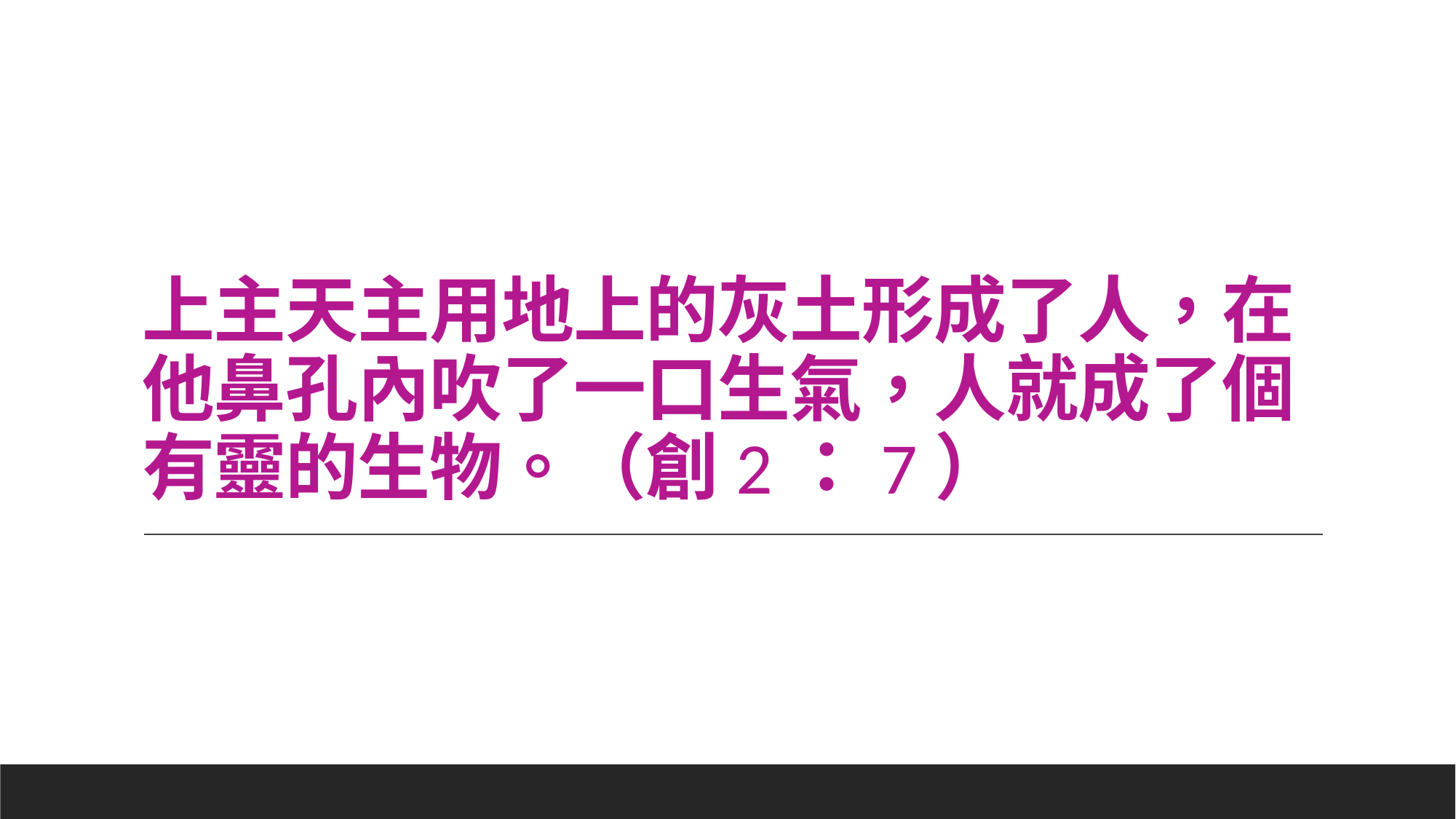

# 上主天主用地上的灰土形成了人，在他鼻孔內吹了一口生氣，人就成了個有靈的生物。（創2：7）